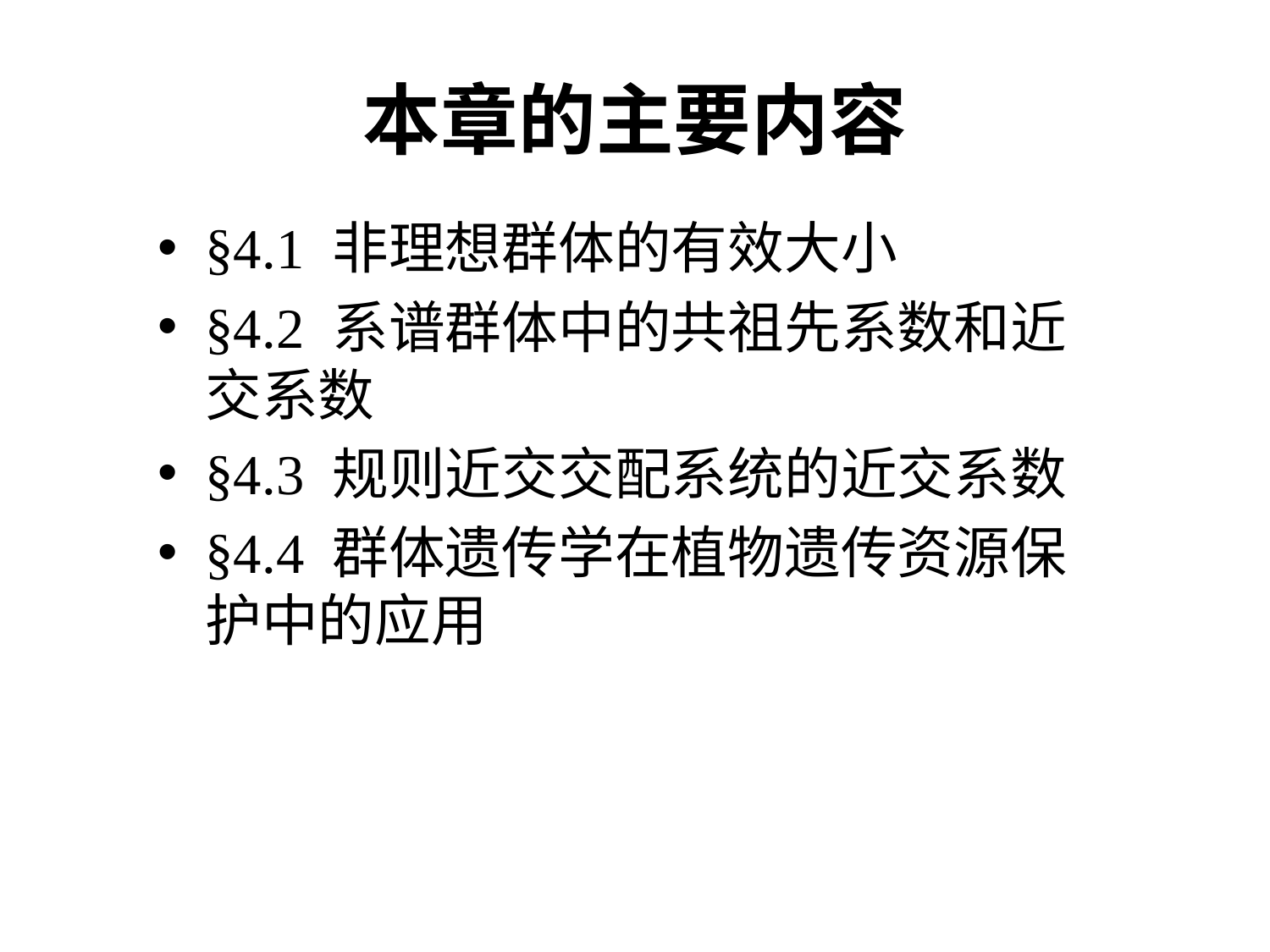

# 本章的主要内容
§4.1 非理想群体的有效大小
§4.2 系谱群体中的共祖先系数和近交系数
§4.3 规则近交交配系统的近交系数
§4.4 群体遗传学在植物遗传资源保护中的应用